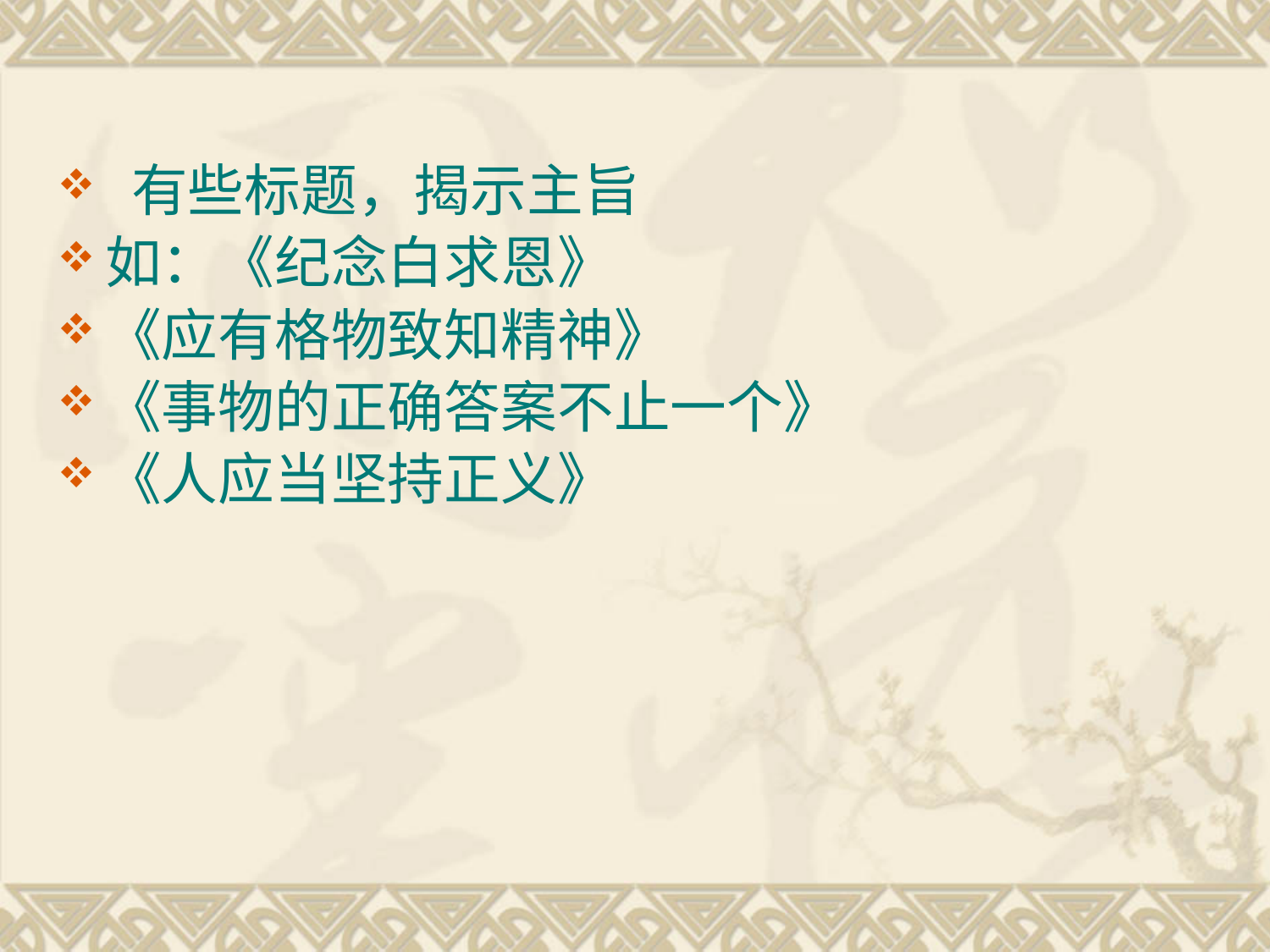

有些标题，揭示主旨
如：《纪念白求恩》
《应有格物致知精神》
《事物的正确答案不止一个》
《人应当坚持正义》